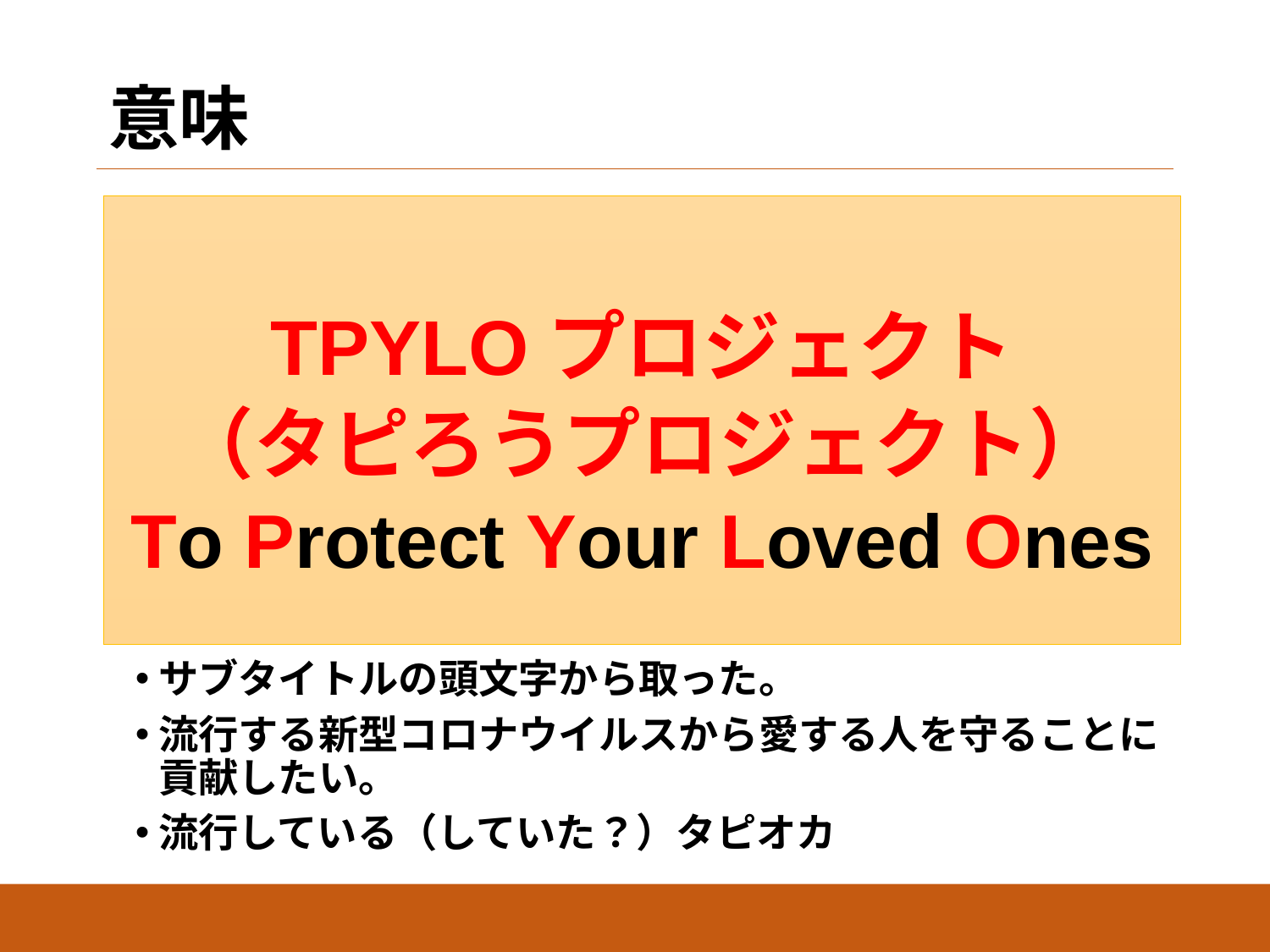

意味

TPYLOプロジェクト
（タピろうプロジェクト）
To Protect Your Loved Ones

サブタイトルの頭文字から取った。
流行する新型コロナウイルスから愛する人を守ることに貢献したい。
流行している（していた？）タピオカ